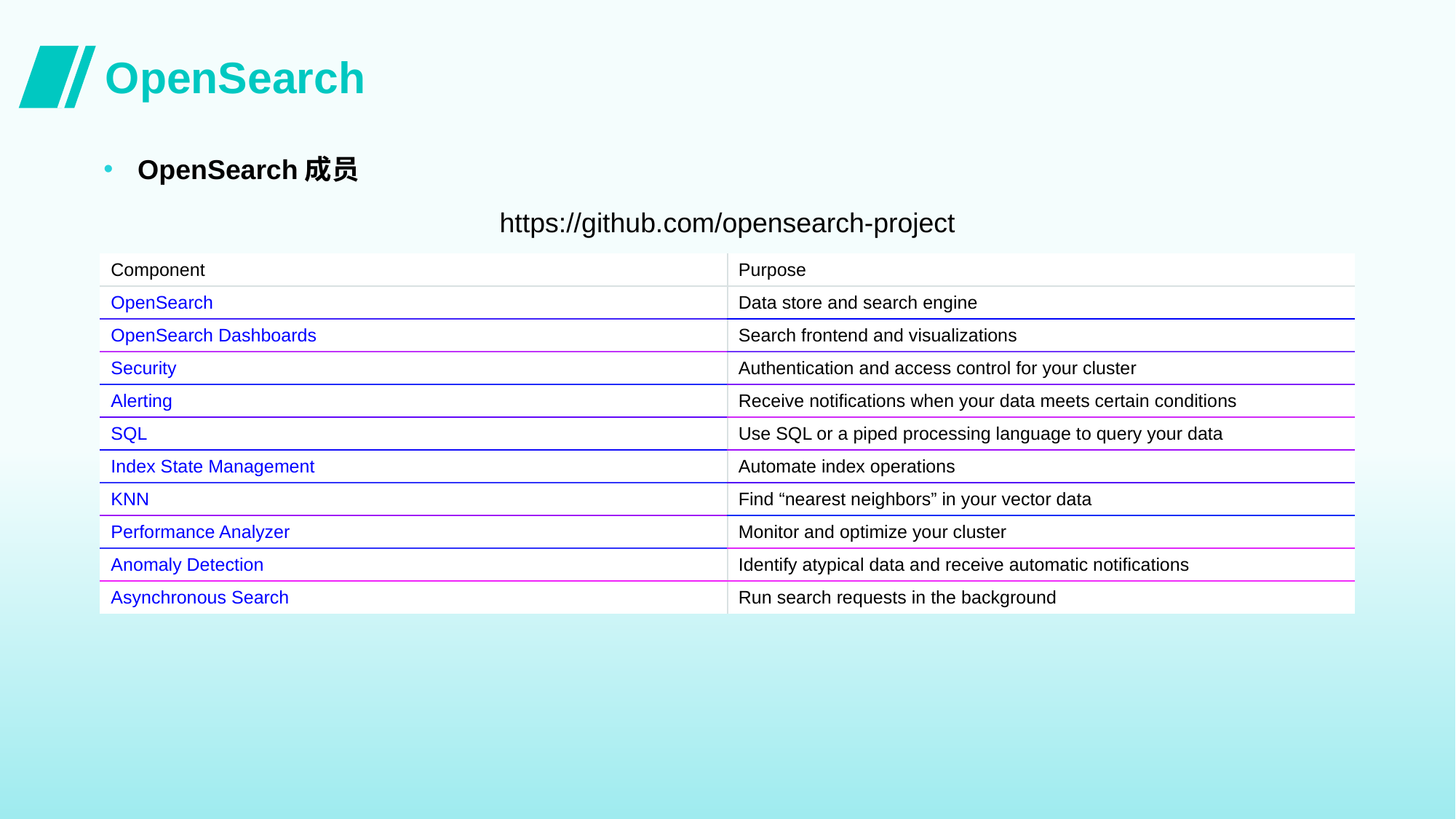

# OpenSearch
OpenSearch成员
https://github.com/opensearch-project
| Component | Purpose |
| --- | --- |
| OpenSearch | Data store and search engine |
| OpenSearch Dashboards | Search frontend and visualizations |
| Security | Authentication and access control for your cluster |
| Alerting | Receive notifications when your data meets certain conditions |
| SQL | Use SQL or a piped processing language to query your data |
| Index State Management | Automate index operations |
| KNN | Find “nearest neighbors” in your vector data |
| Performance Analyzer | Monitor and optimize your cluster |
| Anomaly Detection | Identify atypical data and receive automatic notifications |
| Asynchronous Search | Run search requests in the background |